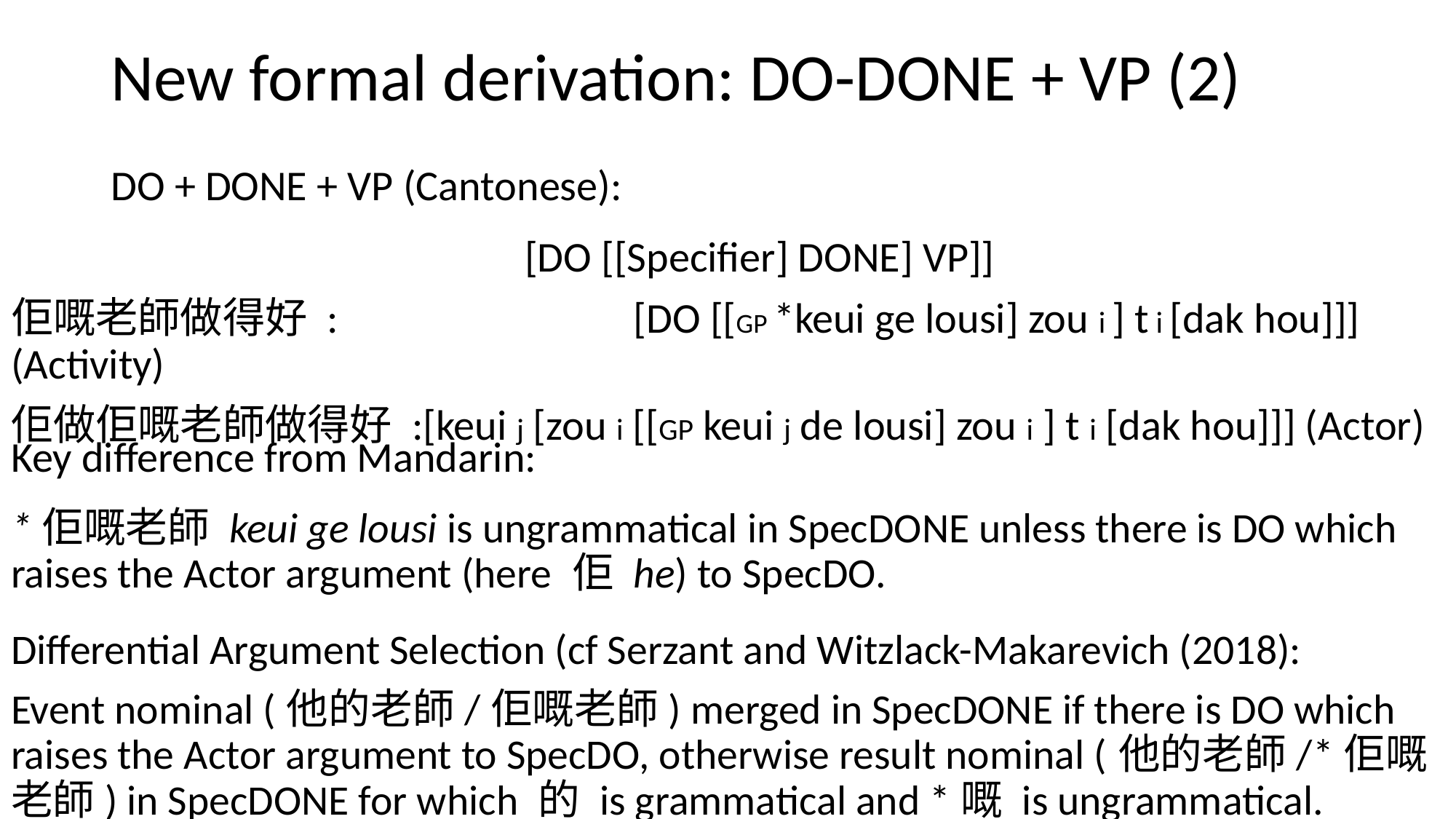

# New formal derivation: DO-DONE + VP (2)
DO + DONE + VP (Cantonese):
				        [DO [[Specifier] DONE] VP]]
佢嘅老師做得好 :		        [DO [[GP *keui ge lousi] zou i ] t i [dak hou]]] (Activity)
佢做佢嘅老師做得好 :[keui j [zou i [[GP keui j de lousi] zou i ] t i [dak hou]]] (Actor)

Key difference from Mandarin:
*佢嘅老師 keui ge lousi is ungrammatical in SpecDONE unless there is DO which raises the Actor argument (here 佢 he) to SpecDO.
Differential Argument Selection (cf Serzant and Witzlack-Makarevich (2018):
Event nominal (他的老師/佢嘅老師) merged in SpecDONE if there is DO which raises the Actor argument to SpecDO, otherwise result nominal (他的老師/*佢嘅老師) in SpecDONE for which 的 is grammatical and *嘅 is ungrammatical.